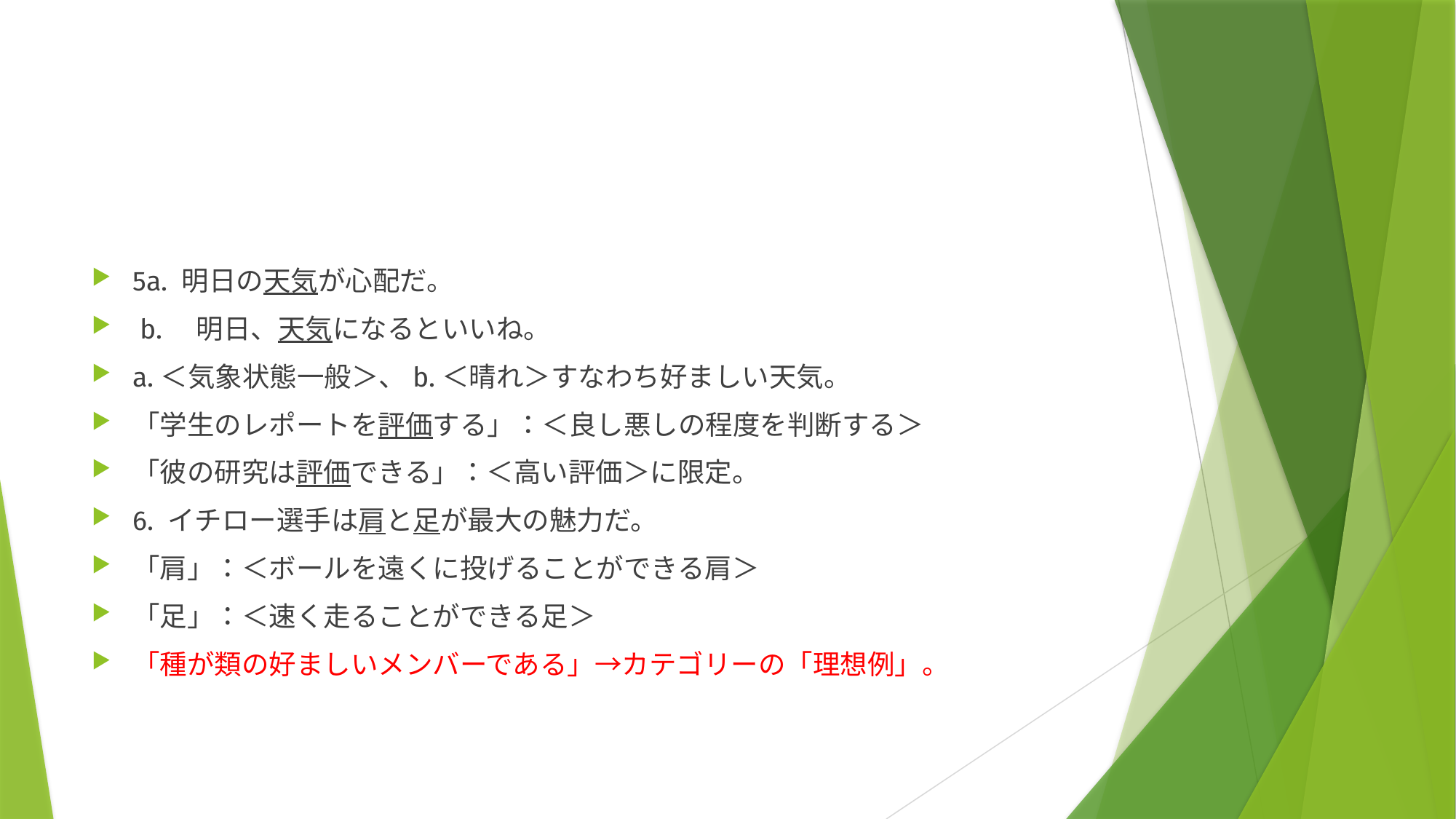

#
5a. 明日の天気が心配だ。
 b.　明日、天気になるといいね。
a.＜気象状態一般＞、b.＜晴れ＞すなわち好ましい天気。
「学生のレポートを評価する」：＜良し悪しの程度を判断する＞
「彼の研究は評価できる」：＜高い評価＞に限定。
6. イチロー選手は肩と足が最大の魅力だ。
「肩」：＜ボールを遠くに投げることができる肩＞
「足」：＜速く走ることができる足＞
「種が類の好ましいメンバーである」→カテゴリーの「理想例」。